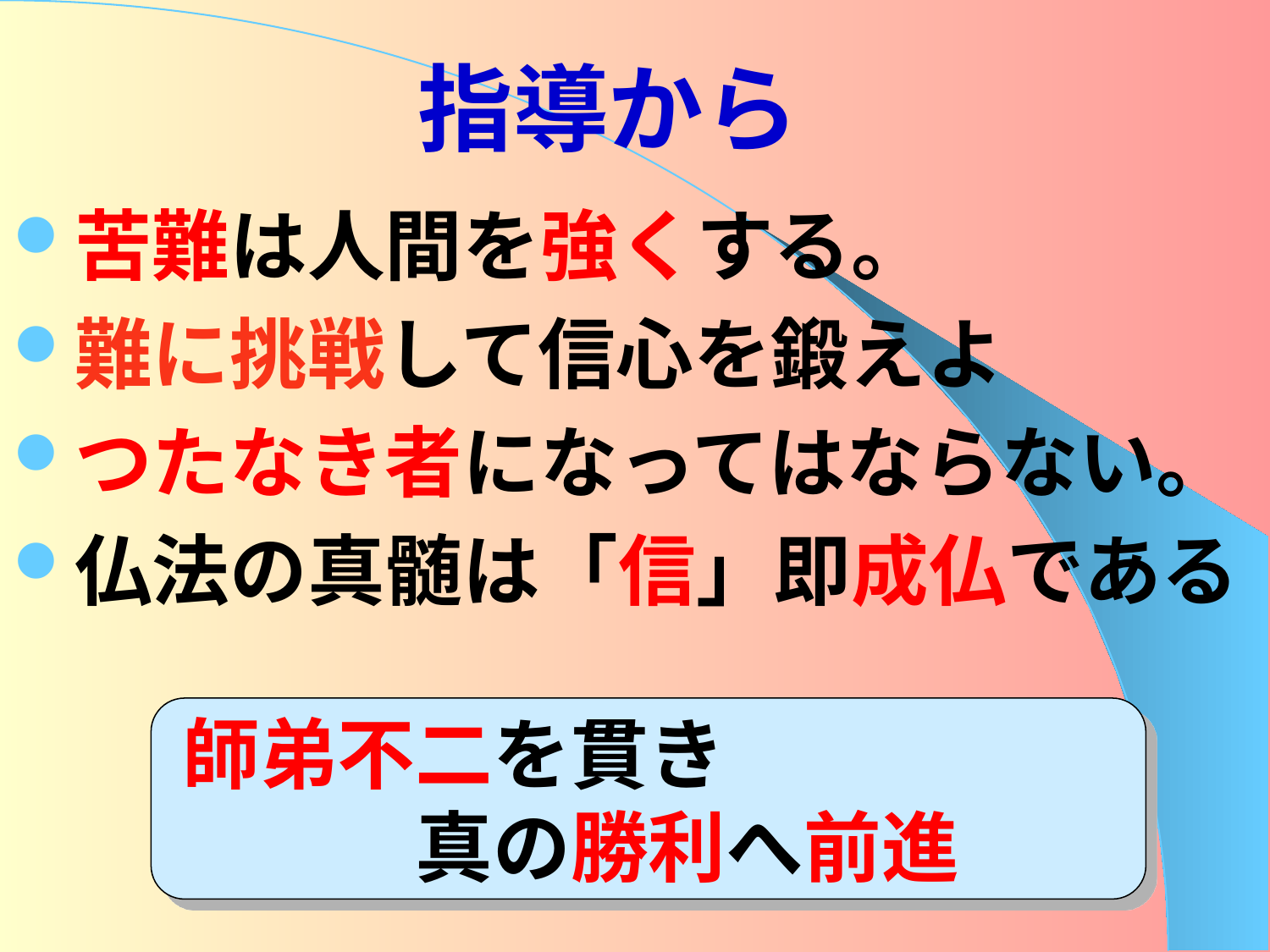

# 指導から
苦難は人間を強くする。
難に挑戦して信心を鍛えよ
つたなき者になってはならない。
仏法の真髄は「信」即成仏である
師弟不二を貫き
　真の勝利へ前進